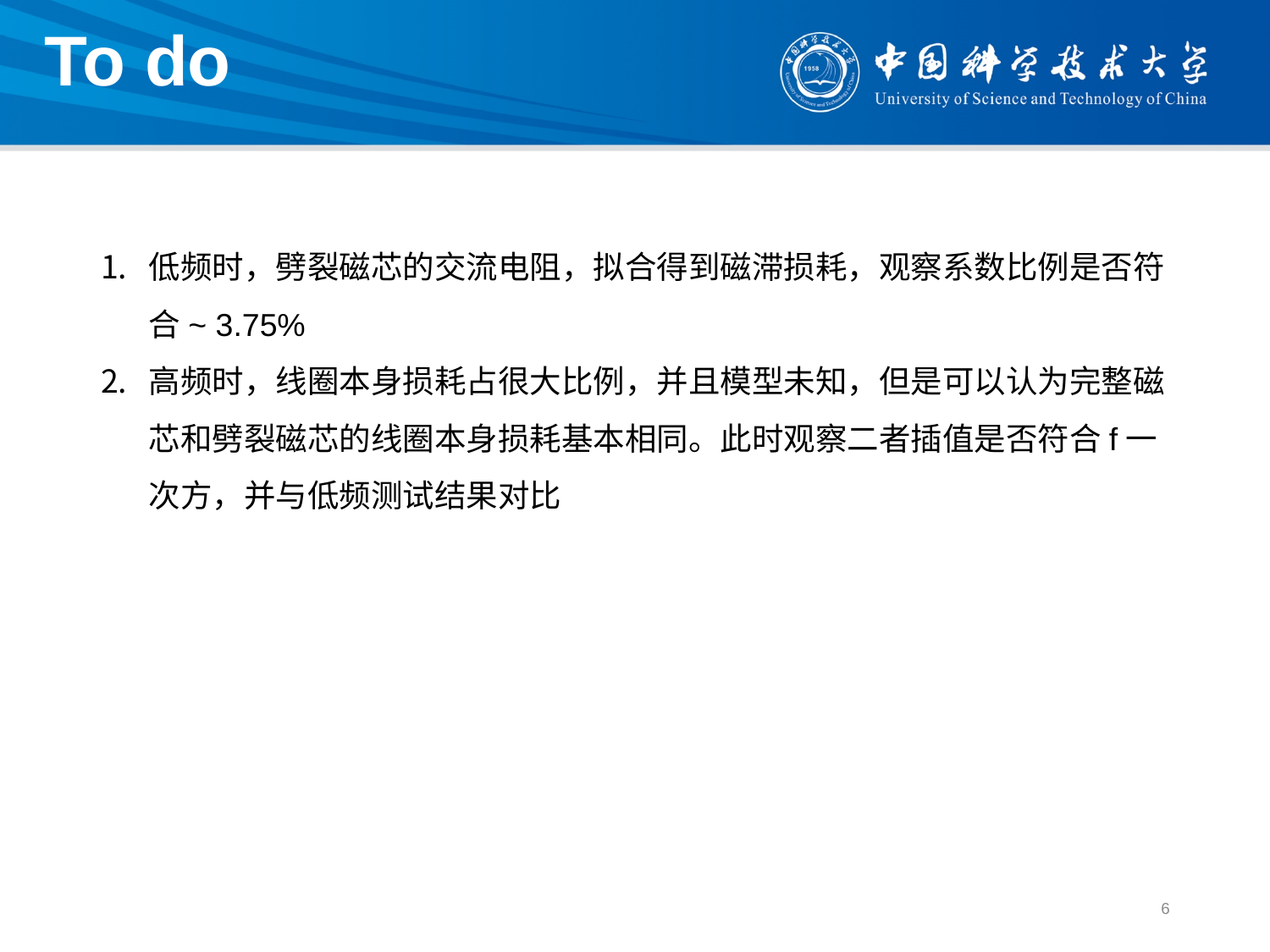

To do
低频时，劈裂磁芯的交流电阻，拟合得到磁滞损耗，观察系数比例是否符合~ 3.75%
高频时，线圈本身损耗占很大比例，并且模型未知，但是可以认为完整磁芯和劈裂磁芯的线圈本身损耗基本相同。此时观察二者插值是否符合f一次方，并与低频测试结果对比
6